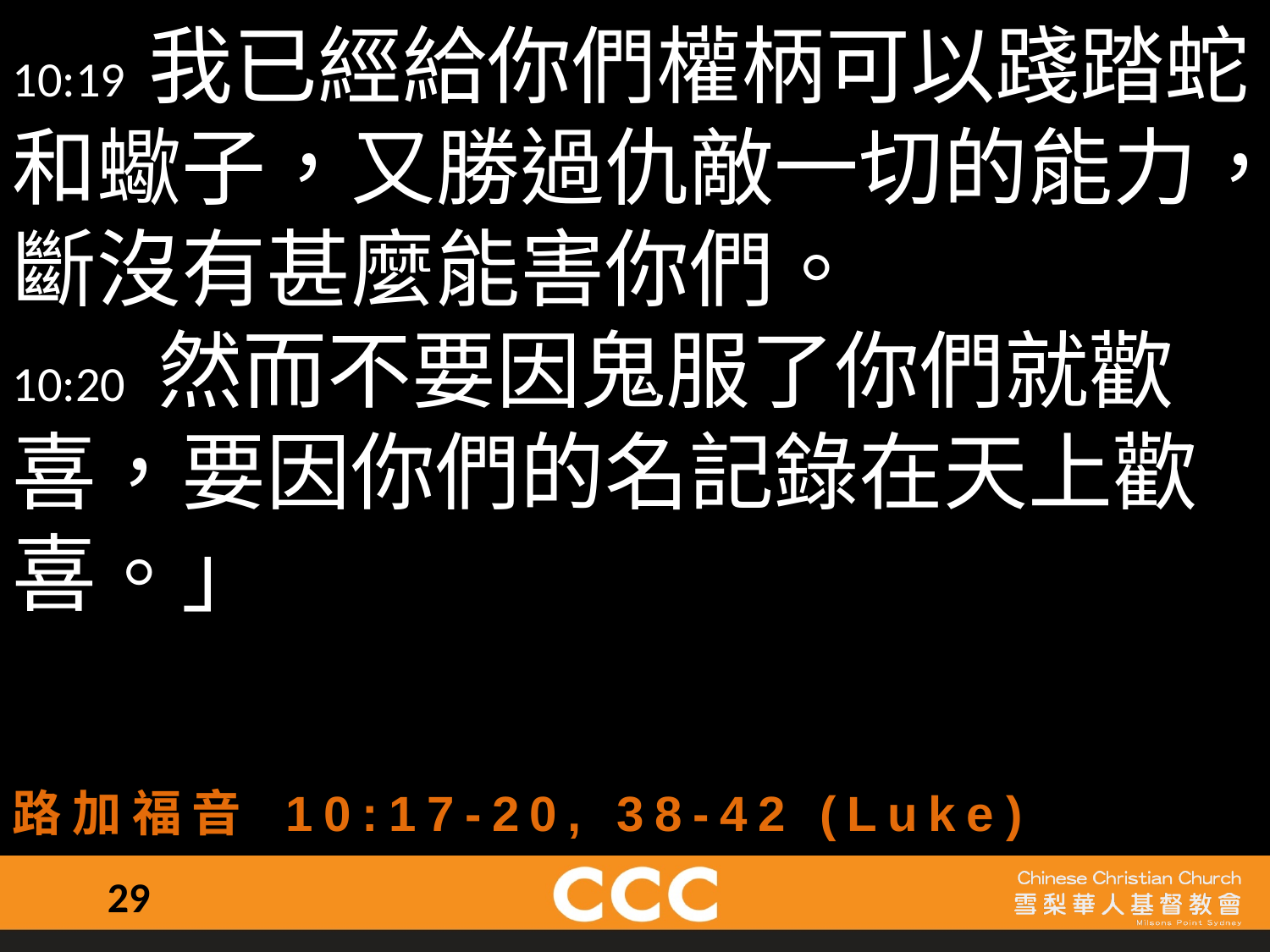

10:19 我已經給你們權柄可以踐踏蛇和蠍子，又勝過仇敵一切的能力，斷沒有甚麼能害你們。
10:20 然而不要因鬼服了你們就歡喜，要因你們的名記錄在天上歡喜。」
路加福音 10:17-20, 38-42 (Luke)
29